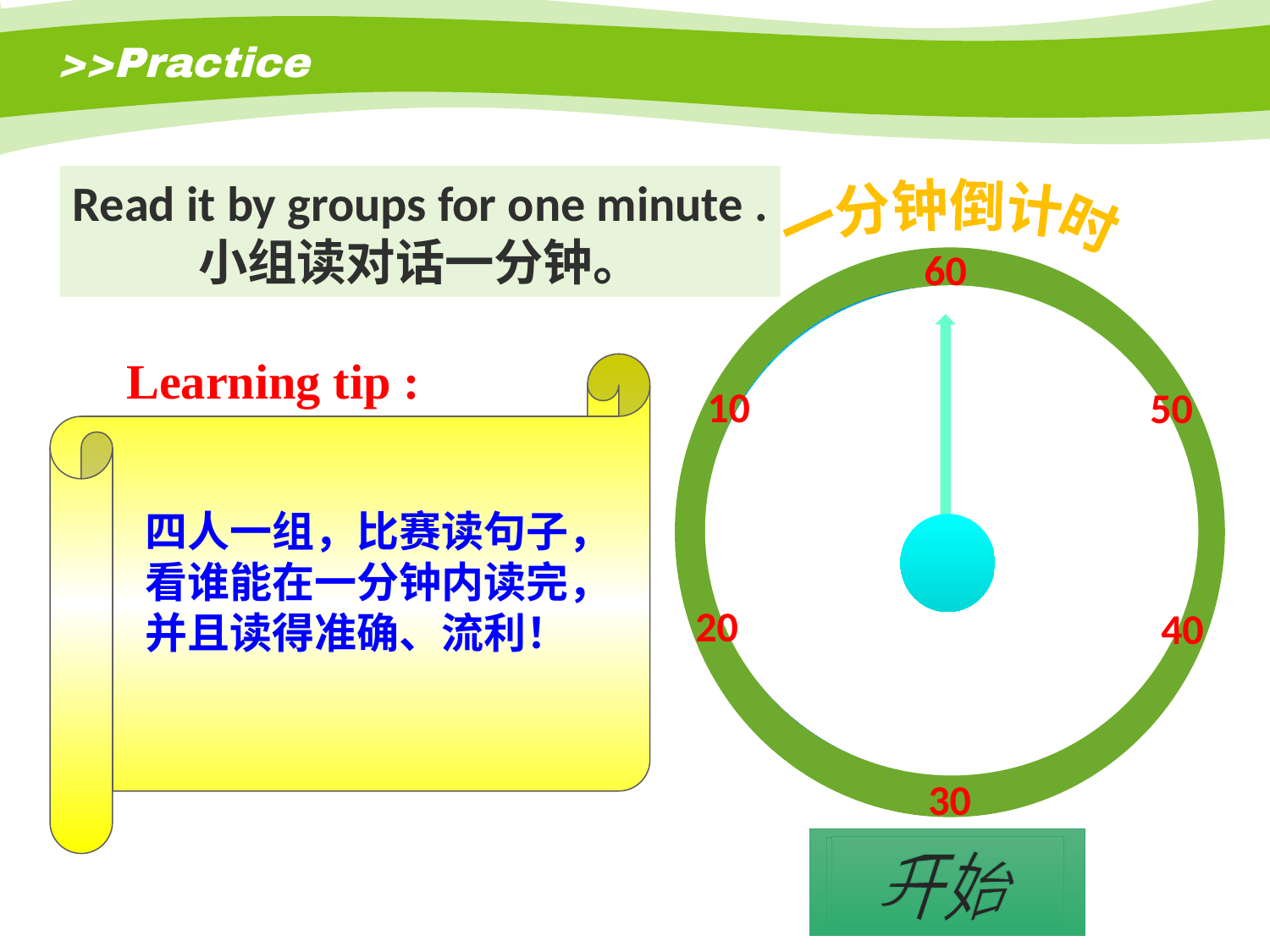

>>Practice
Read it by groups for one minute .
小组读对话一分钟。
一分钟倒计时
60

Learning tip :

四人一组，比赛读句子，看谁能在一分钟内读完，并且读得准确、流利！
10
10
50

20
20
40
30
30

开始